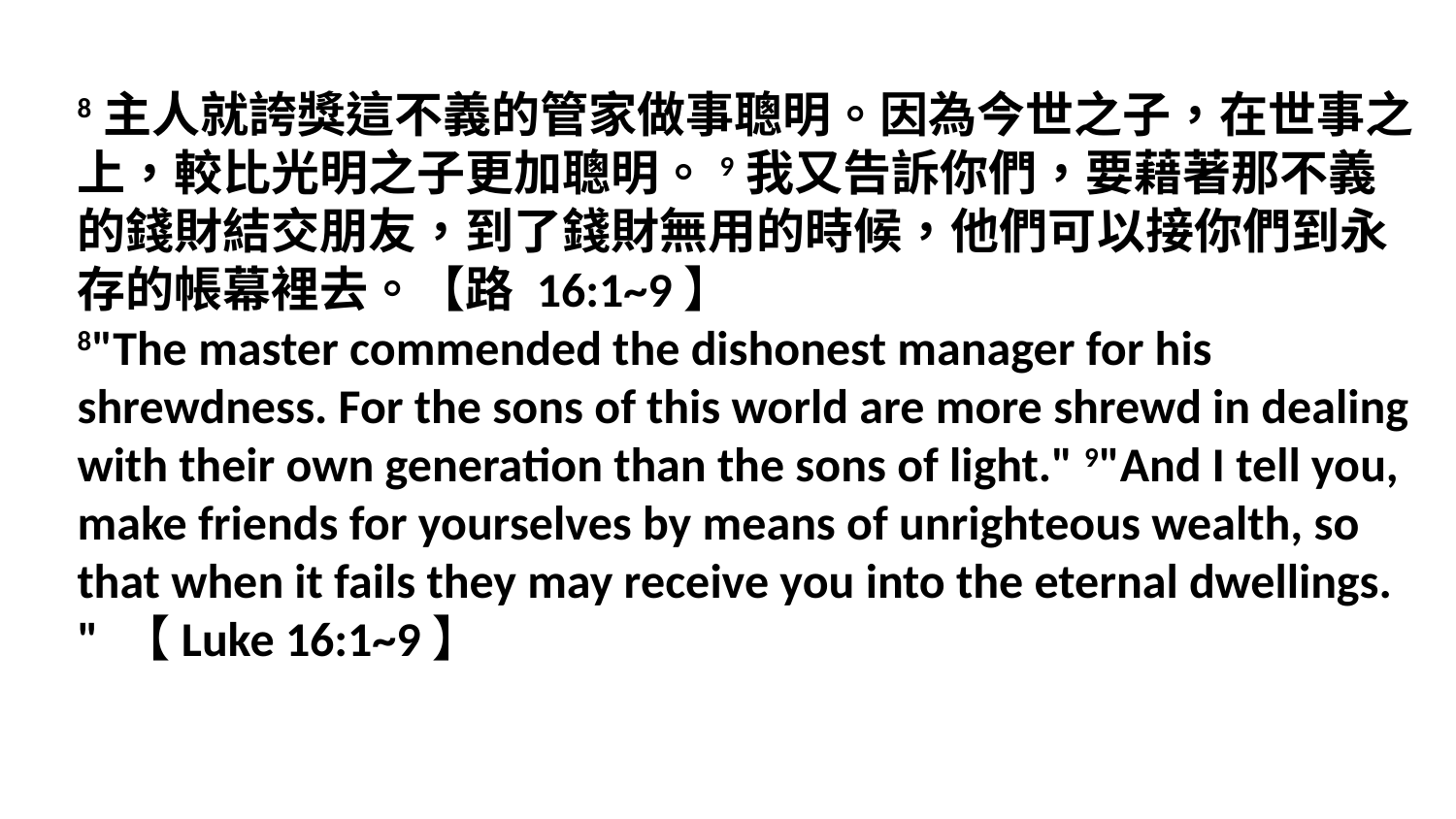

8主人就誇獎這不義的管家做事聰明。因為今世之子，在世事之上，較比光明之子更加聰明。9我又告訴你們，要藉著那不義的錢財結交朋友，到了錢財無用的時候，他們可以接你們到永存的帳幕裡去。【路 16:1~9】
8"The master commended the dishonest manager for his shrewdness. For the sons of this world are more shrewd in dealing with their own generation than the sons of light." 9"And I tell you, make friends for yourselves by means of unrighteous wealth, so that when it fails they may receive you into the eternal dwellings. " 【Luke 16:1~9】